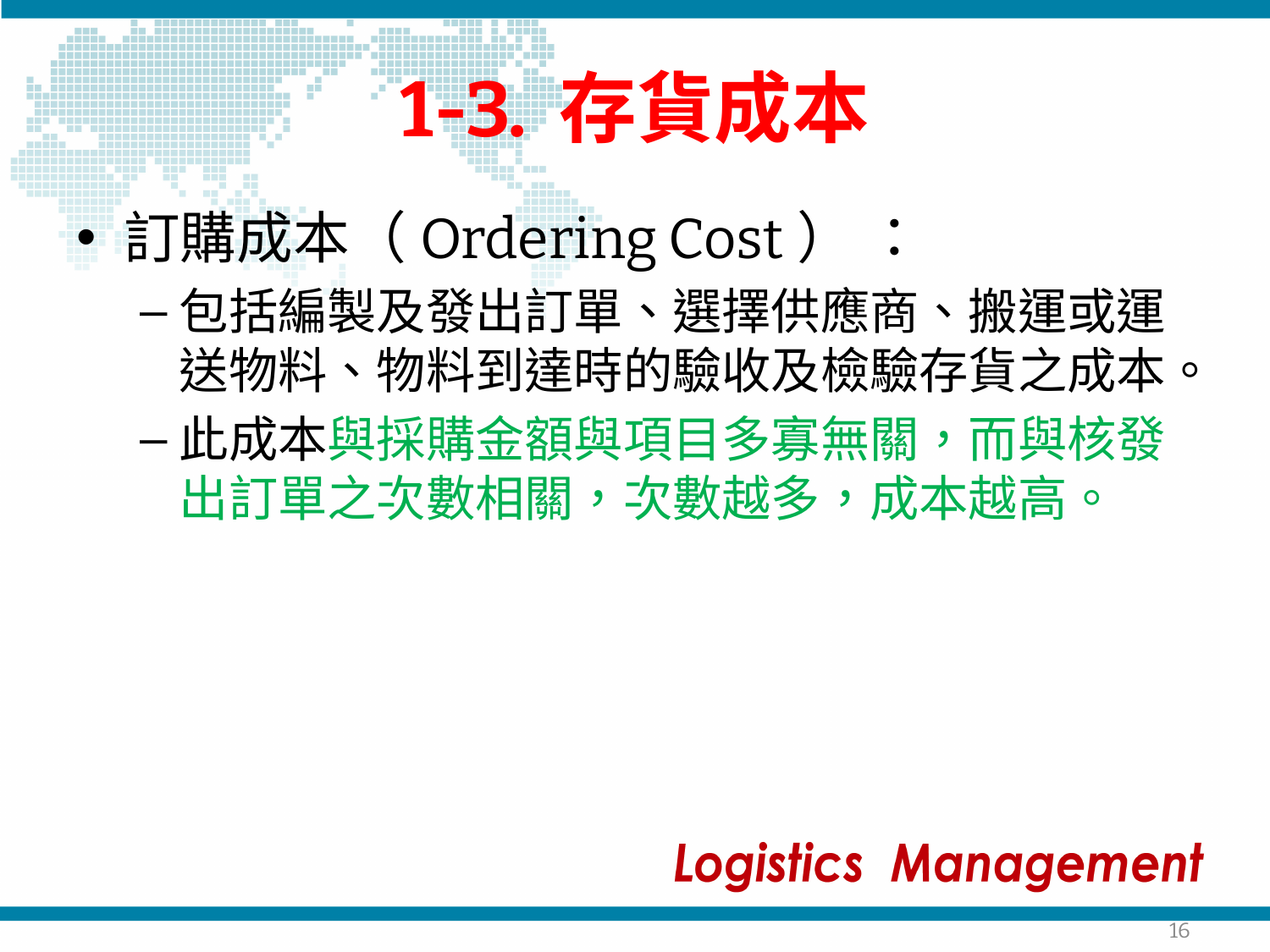

# 1-3. 存貨成本
訂購成本（Ordering Cost） ：
包括編製及發出訂單、選擇供應商、搬運或運送物料、物料到達時的驗收及檢驗存貨之成本。
此成本與採購金額與項目多寡無關，而與核發出訂單之次數相關，次數越多，成本越高。
16